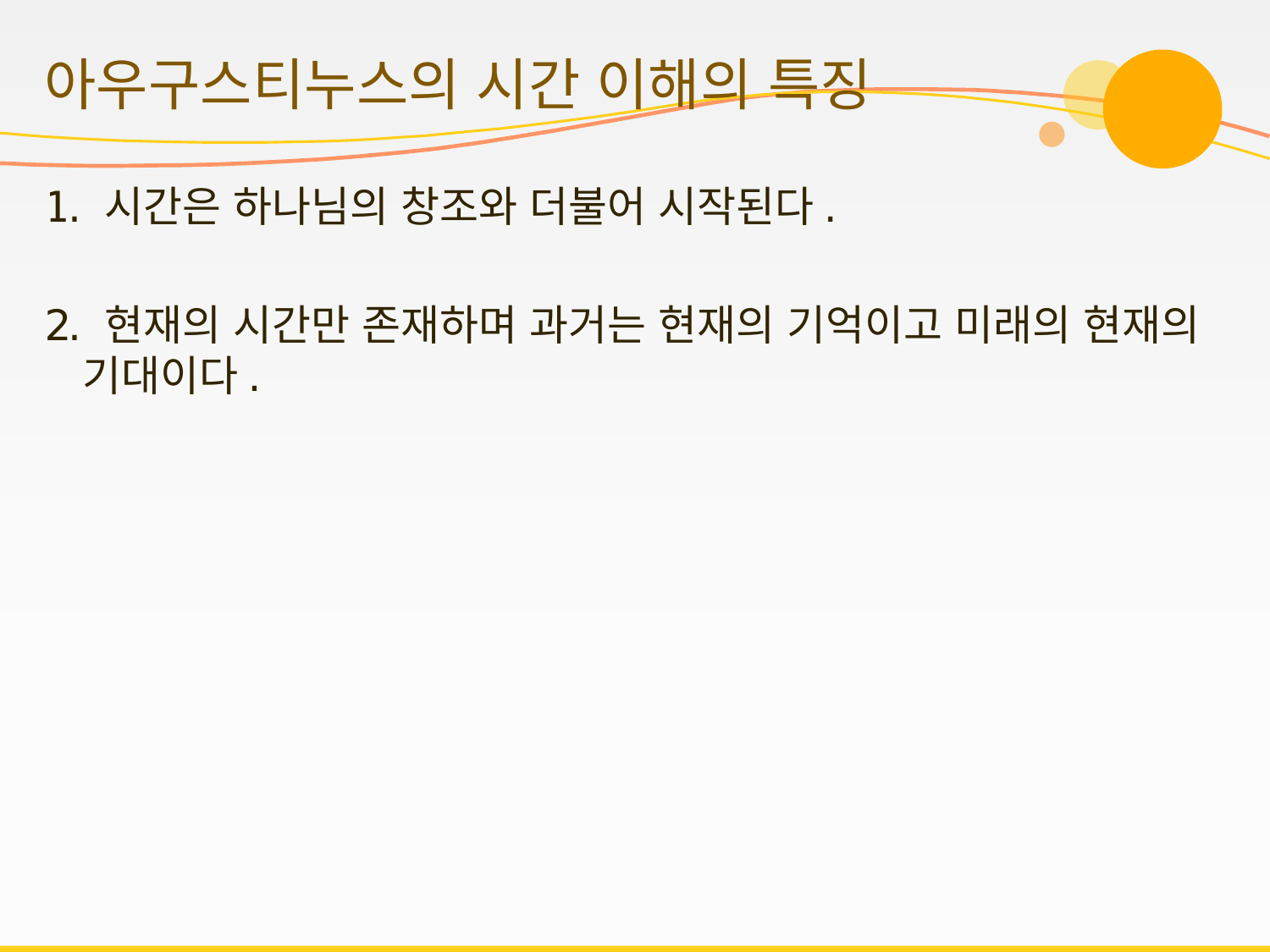

# 아우구스티누스의 시간 이해의 특징
1. 시간은 하나님의 창조와 더불어 시작된다.

2. 현재의 시간만 존재하며 과거는 현재의 기억이고 미래의 현재의 기대이다.